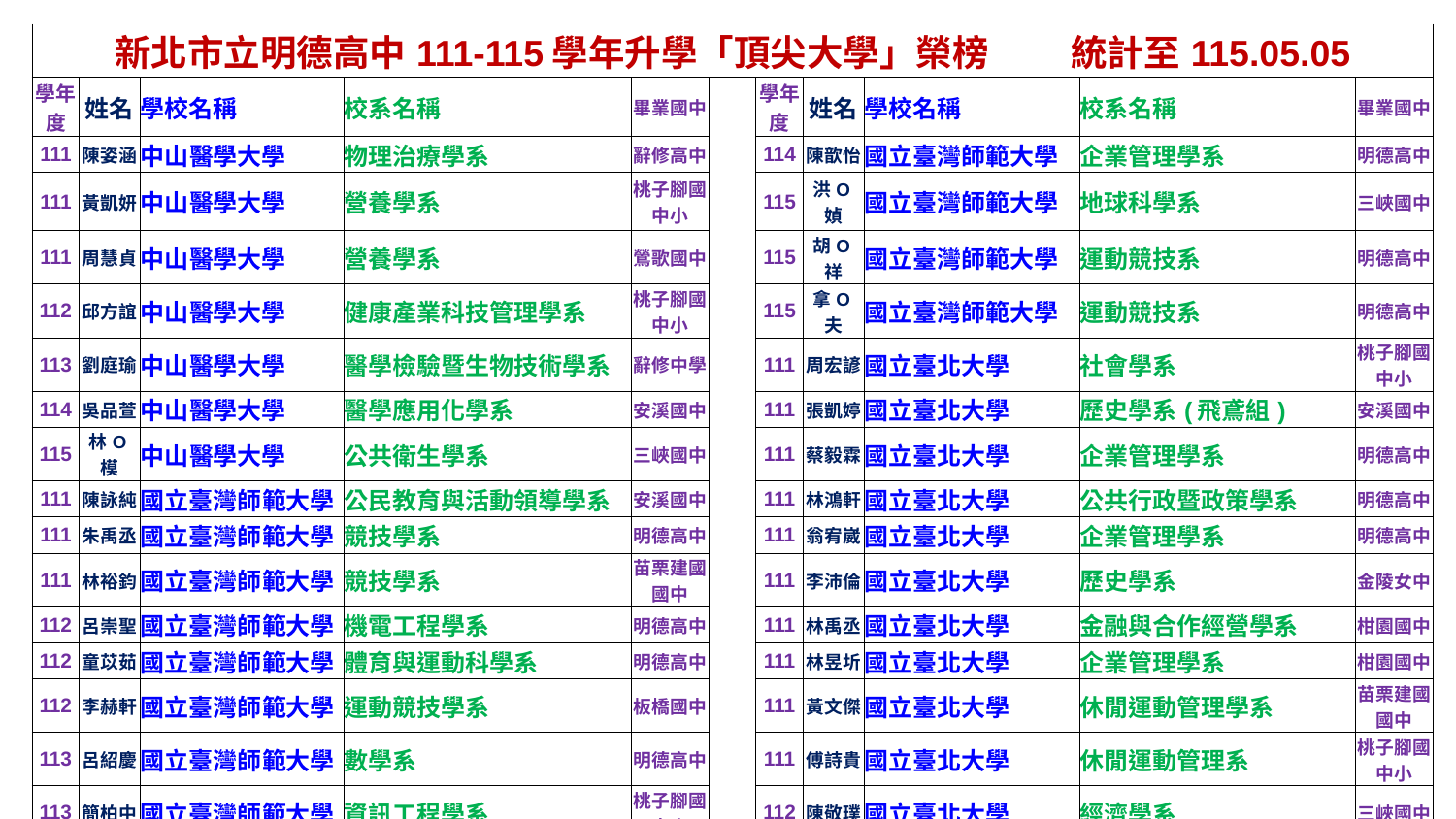

| 新北市立明德高中111-115學年升學「頂尖大學」榮榜 統計至115.05.05 |  |  |  |  |  |  |  |  |  |  |
| --- | --- | --- | --- | --- | --- | --- | --- | --- | --- | --- |
| 學年度 | 姓名 | 學校名稱 | 校系名稱 | 畢業國中 |  | 學年度 | 姓名 | 學校名稱 | 校系名稱 | 畢業國中 |
| 111 | 陳姿涵 | 中山醫學大學 | 物理治療學系 | 辭修高中 |  | 114 | 陳歆怡 | 國立臺灣師範大學 | 企業管理學系 | 明德高中 |
| 111 | 黃凱妍 | 中山醫學大學 | 營養學系 | 桃子腳國中小 |  | 115 | 洪O媜 | 國立臺灣師範大學 | 地球科學系 | 三峽國中 |
| 111 | 周慧貞 | 中山醫學大學 | 營養學系 | 鶯歌國中 |  | 115 | 胡O祥 | 國立臺灣師範大學 | 運動競技系 | 明德高中 |
| 112 | 邱方誼 | 中山醫學大學 | 健康產業科技管理學系 | 桃子腳國中小 |  | 115 | 拿O夫 | 國立臺灣師範大學 | 運動競技系 | 明德高中 |
| 113 | 劉庭瑜 | 中山醫學大學 | 醫學檢驗暨生物技術學系 | 辭修中學 |  | 111 | 周宏諺 | 國立臺北大學 | 社會學系 | 桃子腳國中小 |
| 114 | 吳品萱 | 中山醫學大學 | 醫學應用化學系 | 安溪國中 |  | 111 | 張凱婷 | 國立臺北大學 | 歷史學系(飛鳶組) | 安溪國中 |
| 115 | 林O模 | 中山醫學大學 | 公共衛生學系 | 三峽國中 |  | 111 | 蔡毅霖 | 國立臺北大學 | 企業管理學系 | 明德高中 |
| 111 | 陳詠純 | 國立臺灣師範大學 | 公民教育與活動領導學系 | 安溪國中 |  | 111 | 林鴻軒 | 國立臺北大學 | 公共行政暨政策學系 | 明德高中 |
| 111 | 朱禹丞 | 國立臺灣師範大學 | 競技學系 | 明德高中 |  | 111 | 翁宥崴 | 國立臺北大學 | 企業管理學系 | 明德高中 |
| 111 | 林裕鈞 | 國立臺灣師範大學 | 競技學系 | 苗栗建國國中 |  | 111 | 李沛倫 | 國立臺北大學 | 歷史學系 | 金陵女中 |
| 112 | 呂崇聖 | 國立臺灣師範大學 | 機電工程學系 | 明德高中 |  | 111 | 林禹丞 | 國立臺北大學 | 金融與合作經營學系 | 柑園國中 |
| 112 | 童苡茹 | 國立臺灣師範大學 | 體育與運動科學系 | 明德高中 |  | 111 | 林昱圻 | 國立臺北大學 | 企業管理學系 | 柑園國中 |
| 112 | 李赫軒 | 國立臺灣師範大學 | 運動競技學系 | 板橋國中 |  | 111 | 黃文傑 | 國立臺北大學 | 休閒運動管理學系 | 苗栗建國國中 |
| 113 | 呂紹慶 | 國立臺灣師範大學 | 數學系 | 明德高中 |  | 111 | 傅詩貴 | 國立臺北大學 | 休閒運動管理系 | 桃子腳國中小 |
| 113 | 簡柏中 | 國立臺灣師範大學 | 資訊工程學系 | 桃子腳國中小 |  | 112 | 陳敬璞 | 國立臺北大學 | 經濟學系 | 三峽國中 |
| 114 | 林泯諭 | 國立臺灣師範大學 | 體育與運動科學系 | 中正國中 |  | 112 | 林依呈 | 國立臺北大學 | 企業管理學系 | 三峽國中 |